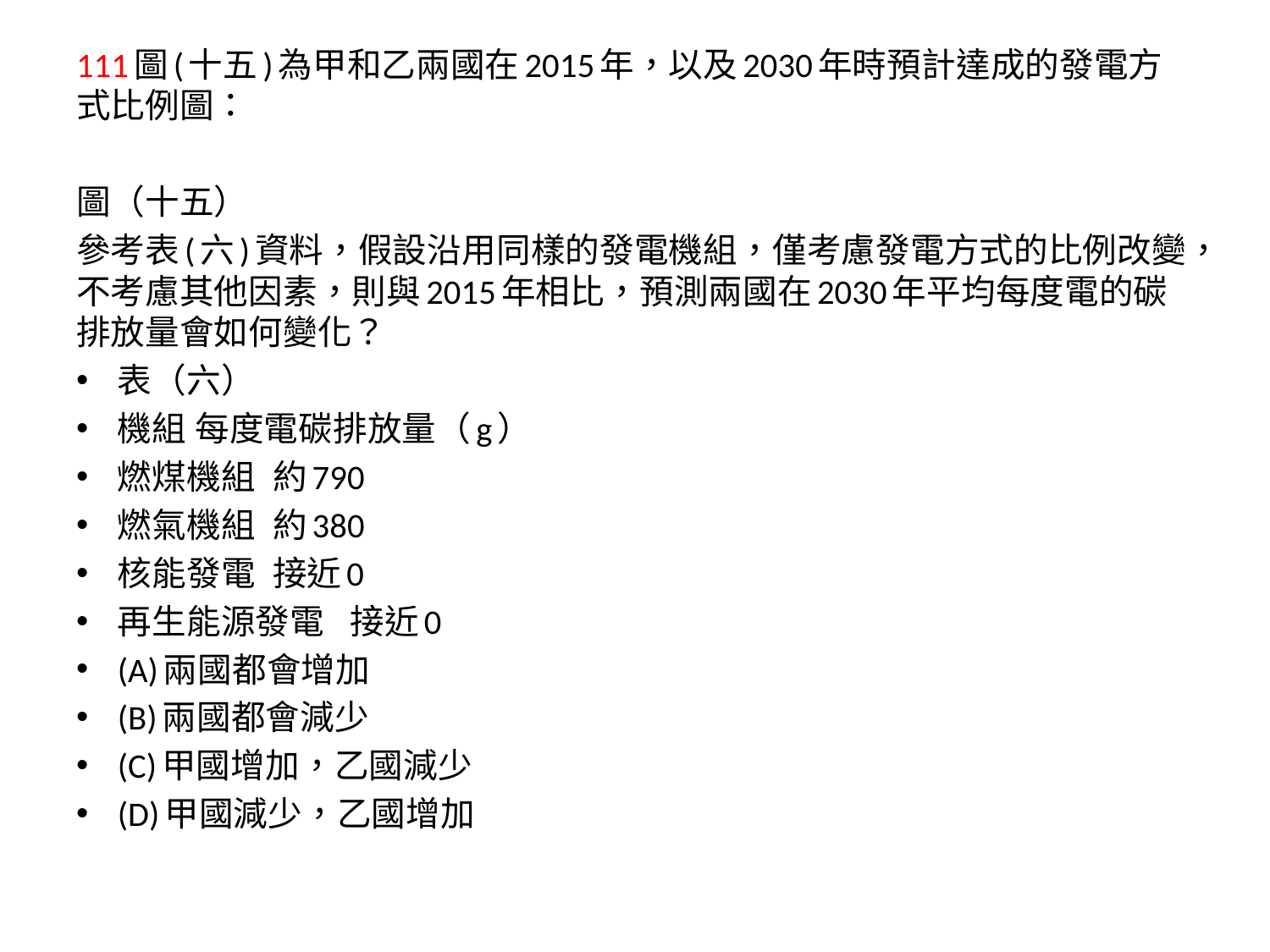

111圖(十五)為甲和乙兩國在2015年，以及2030年時預計達成的發電方式比例圖：

圖（十五）
參考表(六)資料，假設沿用同樣的發電機組，僅考慮發電方式的比例改變，不考慮其他因素，則與2015年相比，預測兩國在2030年平均每度電的碳排放量會如何變化？
表（六）
機組	每度電碳排放量（g）
燃煤機組	約790
燃氣機組	約380
核能發電	接近0
再生能源發電	接近0
(A)兩國都會增加
(B)兩國都會減少
(C)甲國增加，乙國減少
(D)甲國減少，乙國增加